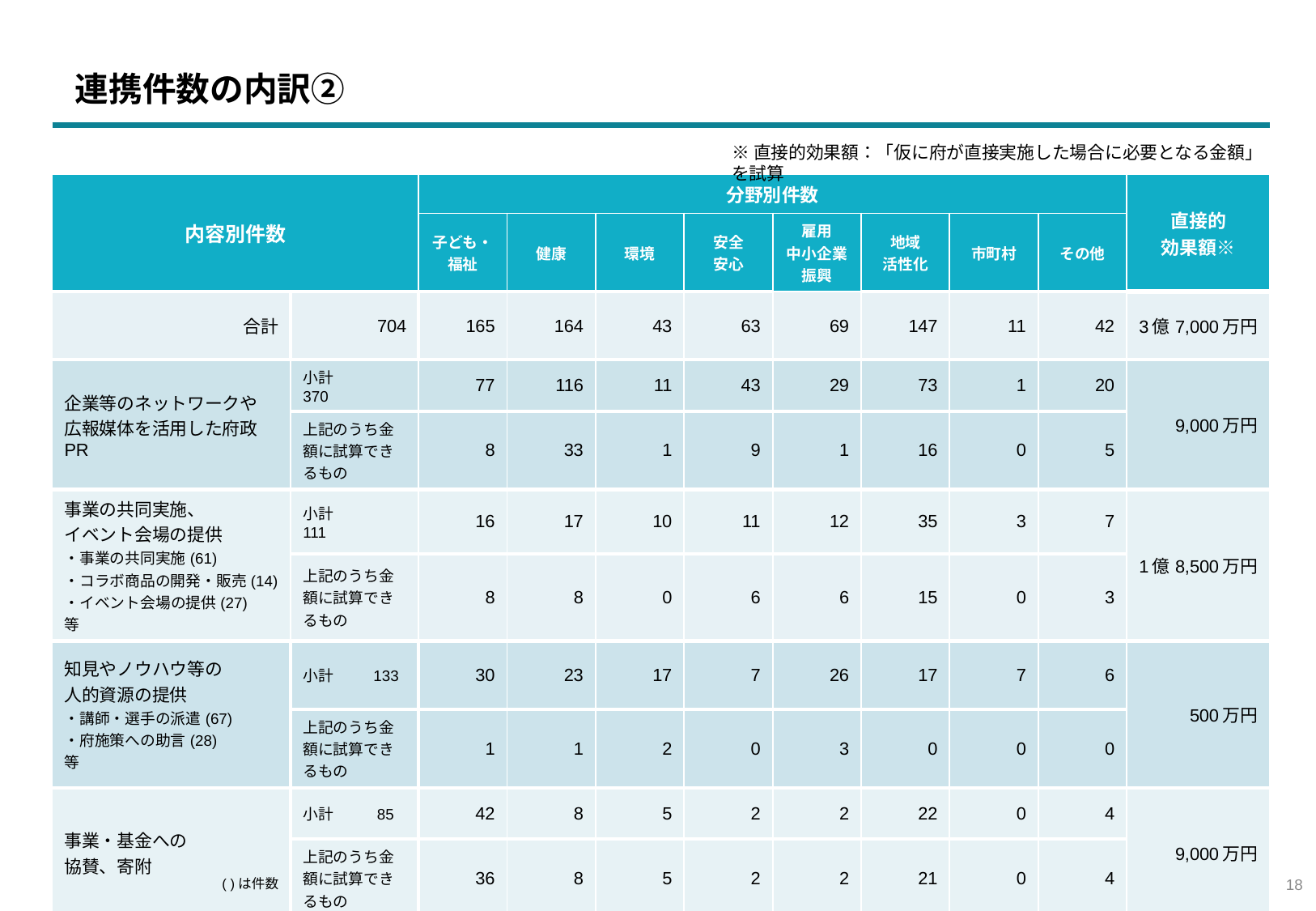

連携件数の内訳②
※直接的効果額：「仮に府が直接実施した場合に必要となる金額」を試算
| 内容別件数 |  | 分野別件数 |  |  |  |  |  |  |  | 直接的 効果額※ |
| --- | --- | --- | --- | --- | --- | --- | --- | --- | --- | --- |
|  |  | 子ども・ 福祉 | 健康 | 環境 | 安全 安心 | 雇用 中小企業振興 | 地域 活性化 | 市町村 | その他 |  |
| 合計 | 704 | 165 | 164 | 43 | 63 | 69 | 147 | 11 | 42 | 3億7,000万円 |
| 企業等のネットワークや 広報媒体を活用した府政PR | 小計　　　　370 | 77 | 116 | 11 | 43 | 29 | 73 | 1 | 20 | 9,000万円 |
|  | 上記のうち金額に試算できるもの | 8 | 33 | 1 | 9 | 1 | 16 | 0 | 5 |  |
| 事業の共同実施、 イベント会場の提供 ・事業の共同実施(61) ・コラボ商品の開発・販売(14) ・イベント会場の提供(27) 等 | 小計　　　　111 | 16 | 17 | 10 | 11 | 12 | 35 | 3 | 7 | 1億8,500万円 |
|  | 上記のうち金額に試算できるもの | 8 | 8 | 0 | 6 | 6 | 15 | 0 | 3 |  |
| 知見やノウハウ等の 人的資源の提供 ・講師・選手の派遣(67) ・府施策への助言(28)　 　等 | 小計 　 133 | 30 | 23 | 17 | 7 | 26 | 17 | 7 | 6 | 500万円 |
|  | 上記のうち金額に試算できるもの | 1 | 1 | 2 | 0 | 3 | 0 | 0 | 0 |  |
| 事業・基金への 協賛、寄附 | 小計　 85 | 42 | 8 | 5 | 2 | 2 | 22 | 0 | 4 | 9,000万円 |
|  | 上記のうち金額に試算できるもの | 36 | 8 | 5 | 2 | 2 | 21 | 0 | 4 |  |
| その他 ・府職員向けセミナー　　　　　　等 | 小計 　 5 | 0 | 0 | 0 | 0 | 0 | 0 | 0 | 5 | 0円 |
18
( )は件数